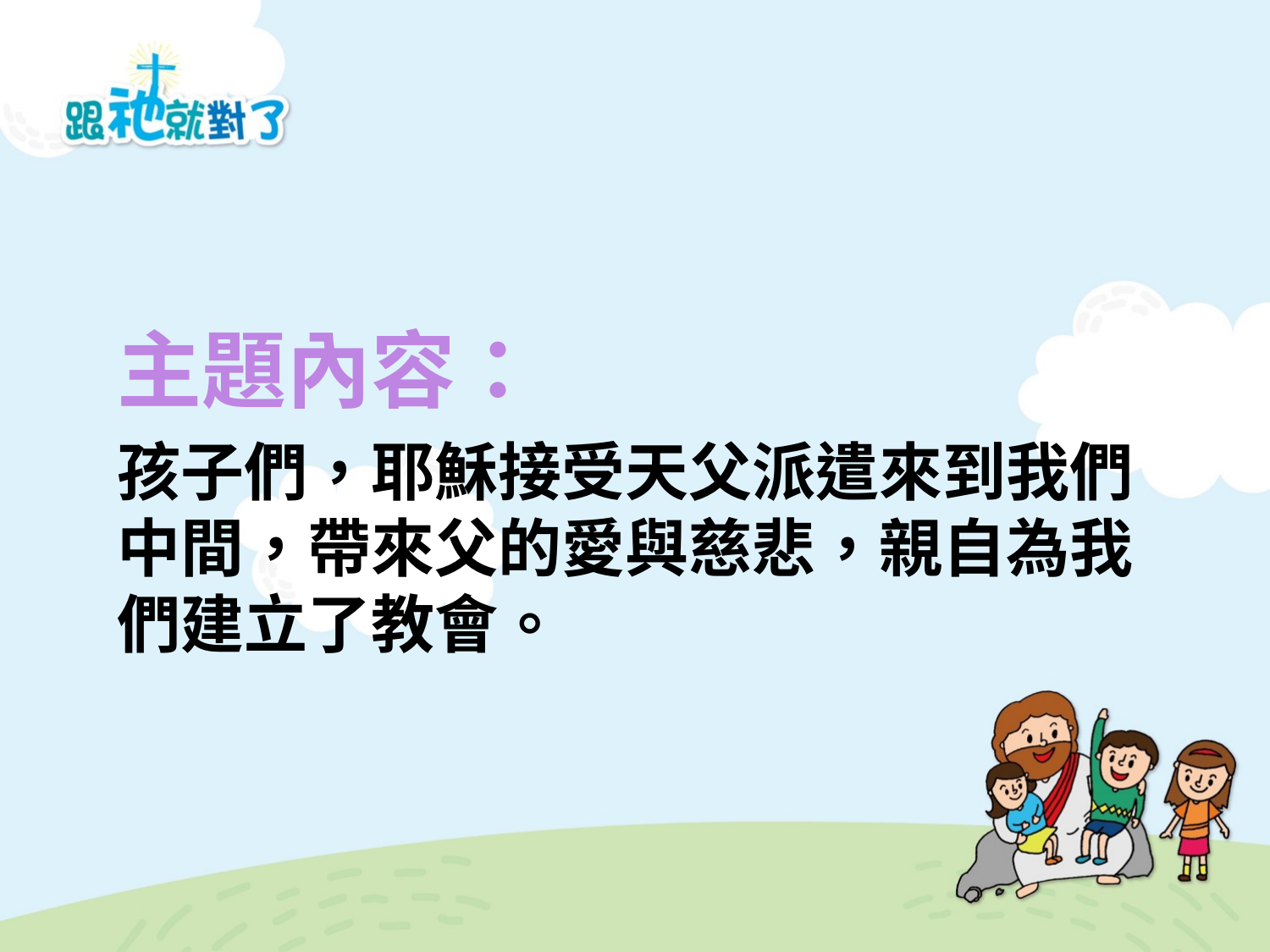

主題內容：
孩子們，耶穌接受天父派遣來到我們中間，帶來父的愛與慈悲，親自為我們建立了教會。